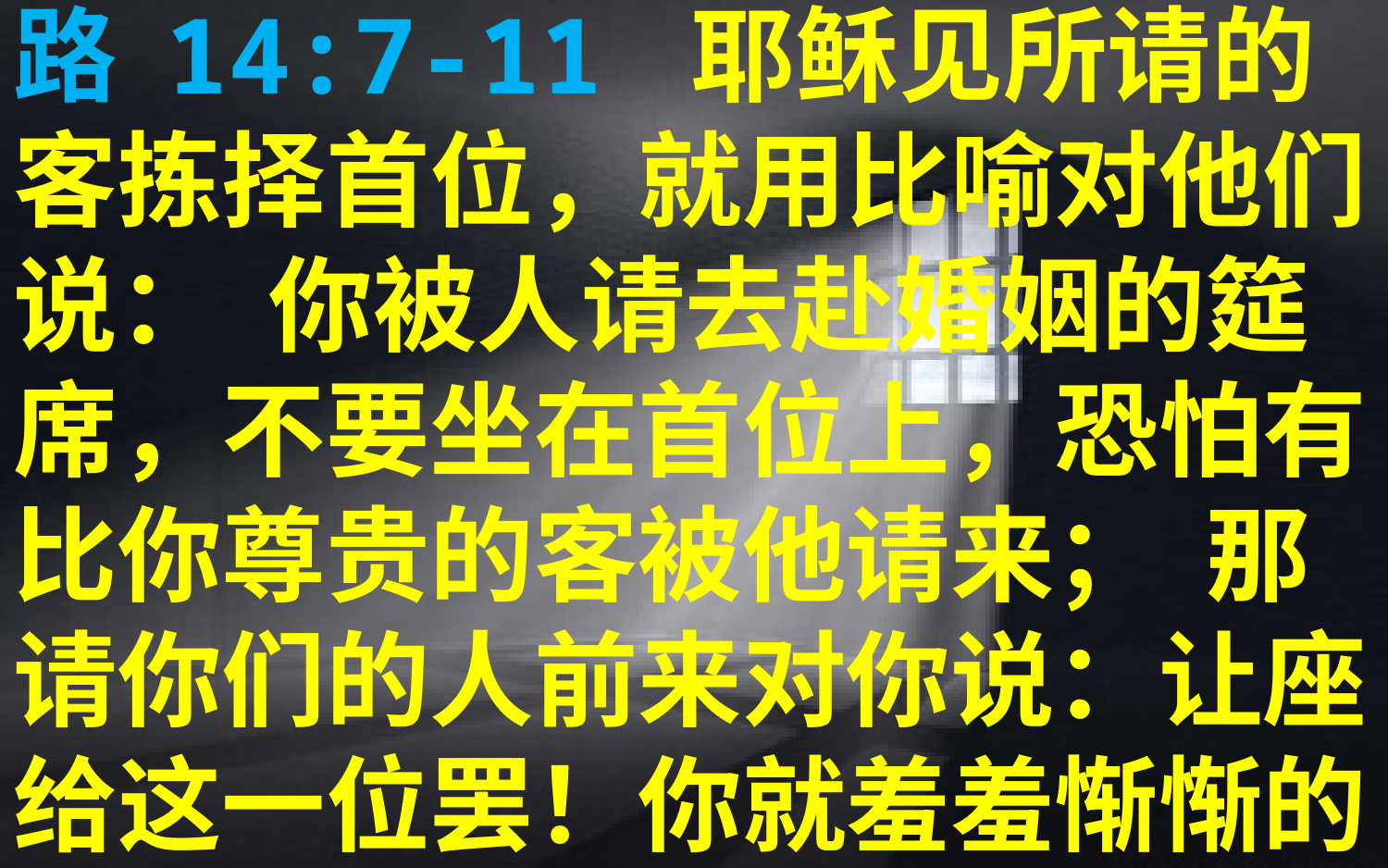

路 14:7-11 耶稣见所请的客拣择首位，就用比喻对他们说：  你被人请去赴婚姻的筵席，不要坐在首位上，恐怕有比你尊贵的客被他请来；  那请你们的人前来对你说：让座给这一位罢！你就羞羞惭惭的退到末